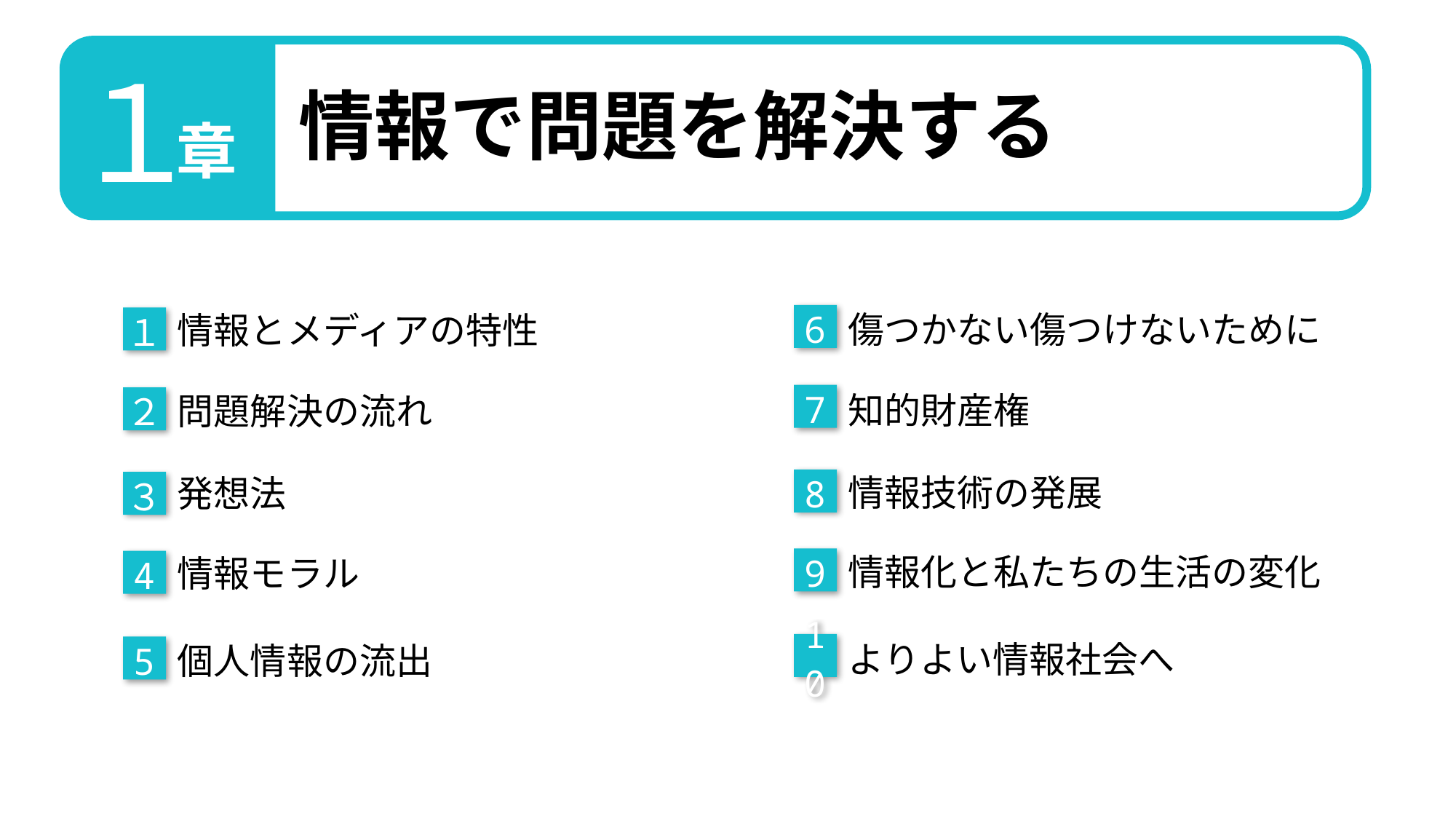

情報で問題を解決する
傷つかない傷つけないために
情報とメディアの特性
6
１
知的財産権
7
問題解決の流れ
２
情報技術の発展
発想法
8
３
情報化と私たちの生活の変化
情報モラル
9
4
10
よりよい情報社会へ
個人情報の流出
5